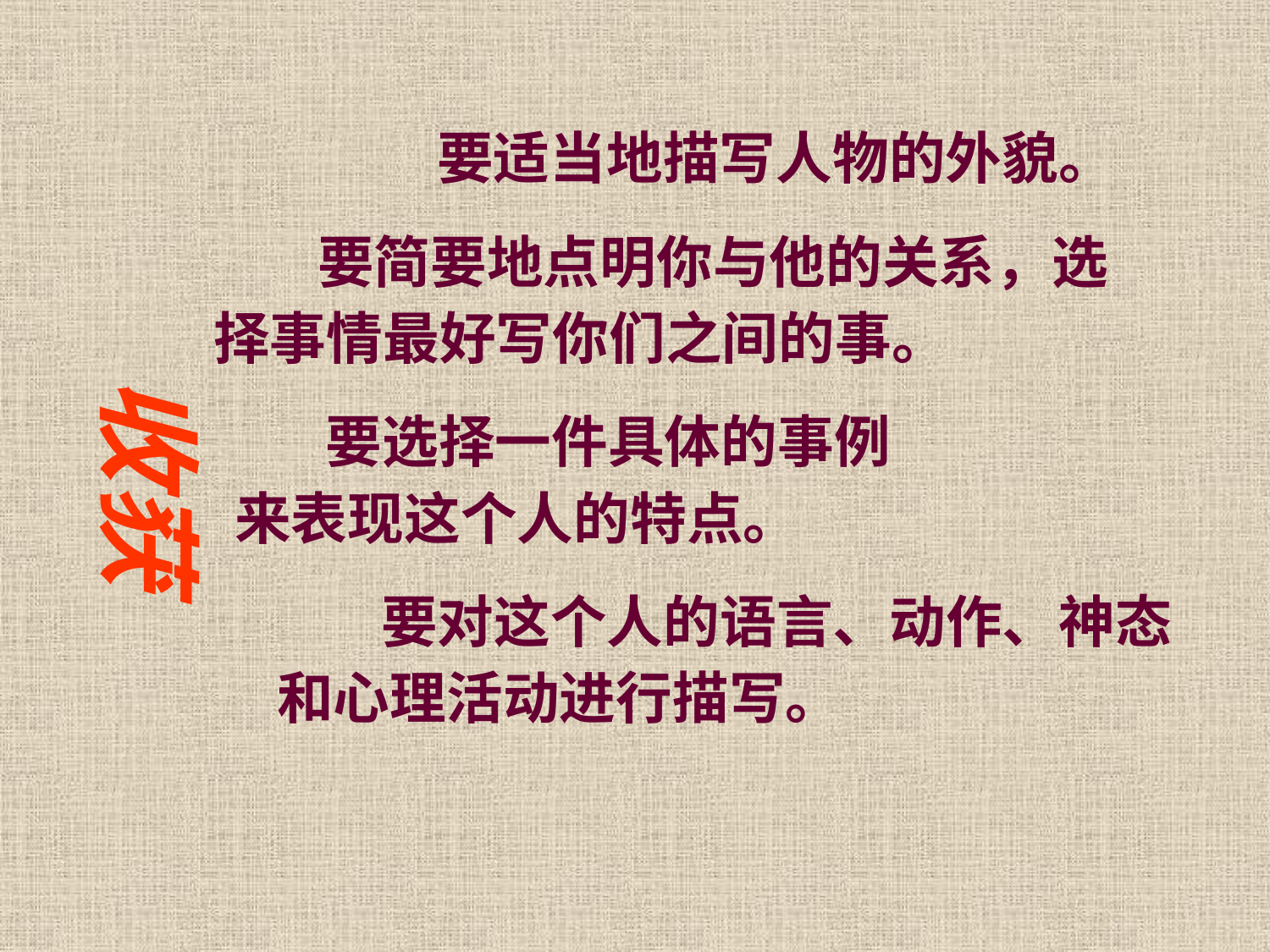

要适当地描写人物的外貌。
       要简要地点明你与他的关系，选择事情最好写你们之间的事。
收获
      要选择一件具体的事例来表现这个人的特点。
       要对这个人的语言、动作、神态和心理活动进行描写。